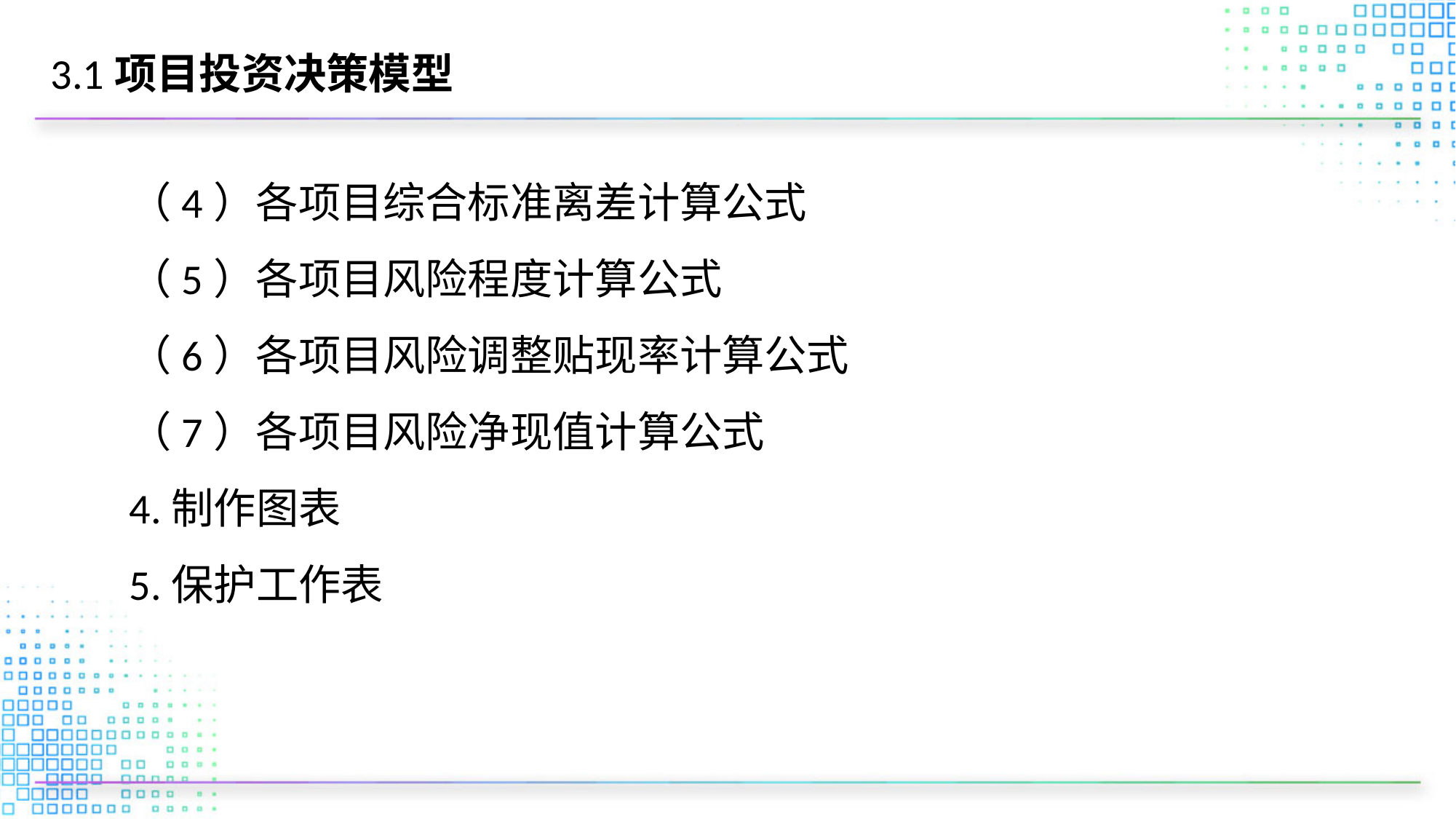

# 3.1项目投资决策模型
（4）各项目综合标准离差计算公式
（5）各项目风险程度计算公式
（6）各项目风险调整贴现率计算公式
（7）各项目风险净现值计算公式
4.制作图表
5.保护工作表